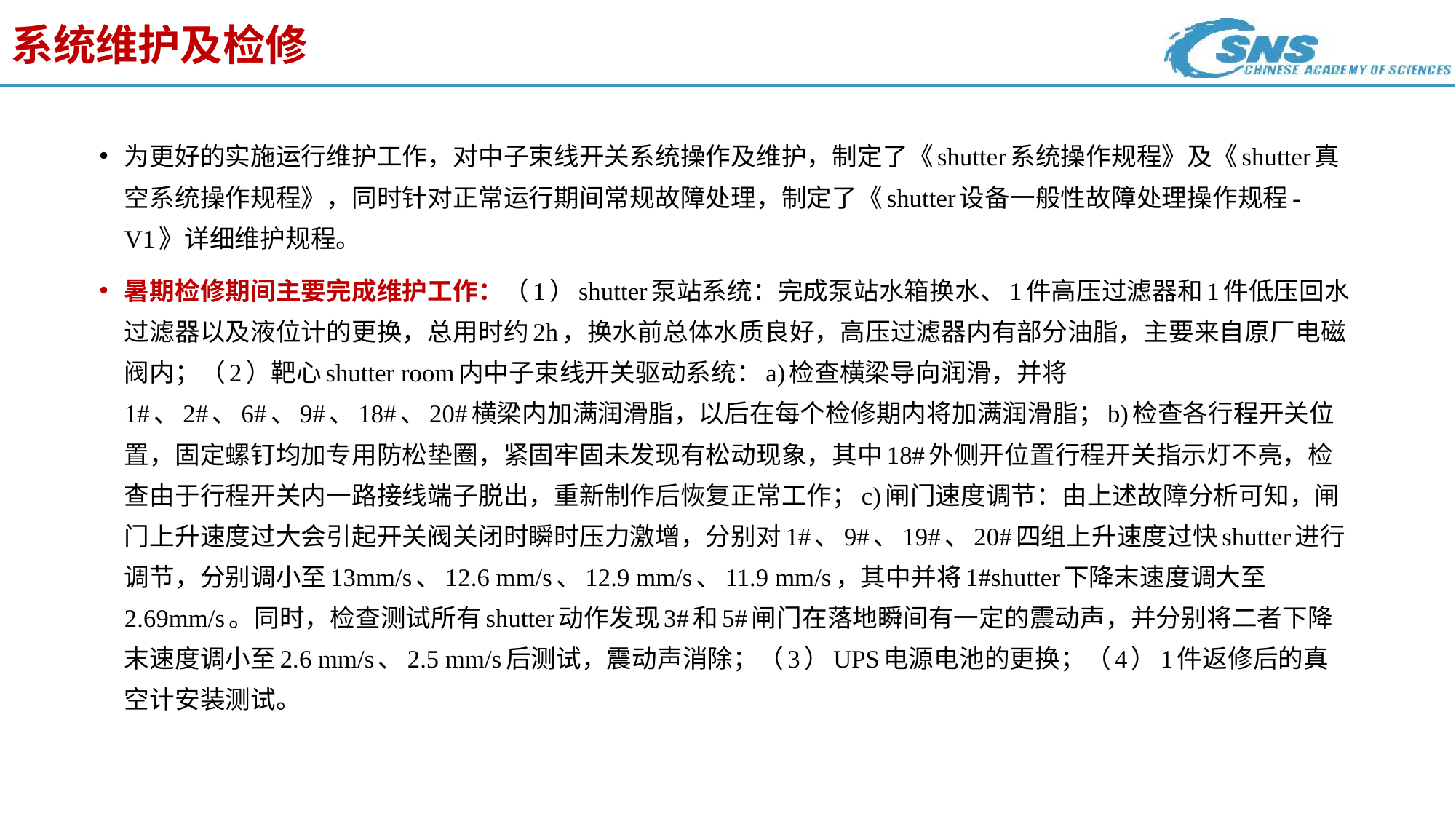

# 系统维护及检修
为更好的实施运行维护工作，对中子束线开关系统操作及维护，制定了《shutter系统操作规程》及《shutter真空系统操作规程》，同时针对正常运行期间常规故障处理，制定了《shutter设备一般性故障处理操作规程-V1》详细维护规程。
暑期检修期间主要完成维护工作：（1）shutter泵站系统：完成泵站水箱换水、1件高压过滤器和1件低压回水过滤器以及液位计的更换，总用时约2h，换水前总体水质良好，高压过滤器内有部分油脂，主要来自原厂电磁阀内；（2）靶心shutter room内中子束线开关驱动系统：a)检查横梁导向润滑，并将1#、2#、6#、9#、18#、20#横梁内加满润滑脂，以后在每个检修期内将加满润滑脂；b)检查各行程开关位置，固定螺钉均加专用防松垫圈，紧固牢固未发现有松动现象，其中18#外侧开位置行程开关指示灯不亮，检查由于行程开关内一路接线端子脱出，重新制作后恢复正常工作；c)闸门速度调节：由上述故障分析可知，闸门上升速度过大会引起开关阀关闭时瞬时压力激增，分别对1#、9#、19#、20#四组上升速度过快shutter进行调节，分别调小至13mm/s、12.6 mm/s、12.9 mm/s、11.9 mm/s，其中并将1#shutter下降末速度调大至2.69mm/s。同时，检查测试所有shutter动作发现3#和5#闸门在落地瞬间有一定的震动声，并分别将二者下降末速度调小至2.6 mm/s、2.5 mm/s后测试，震动声消除；（3）UPS电源电池的更换；（4）1件返修后的真空计安装测试。